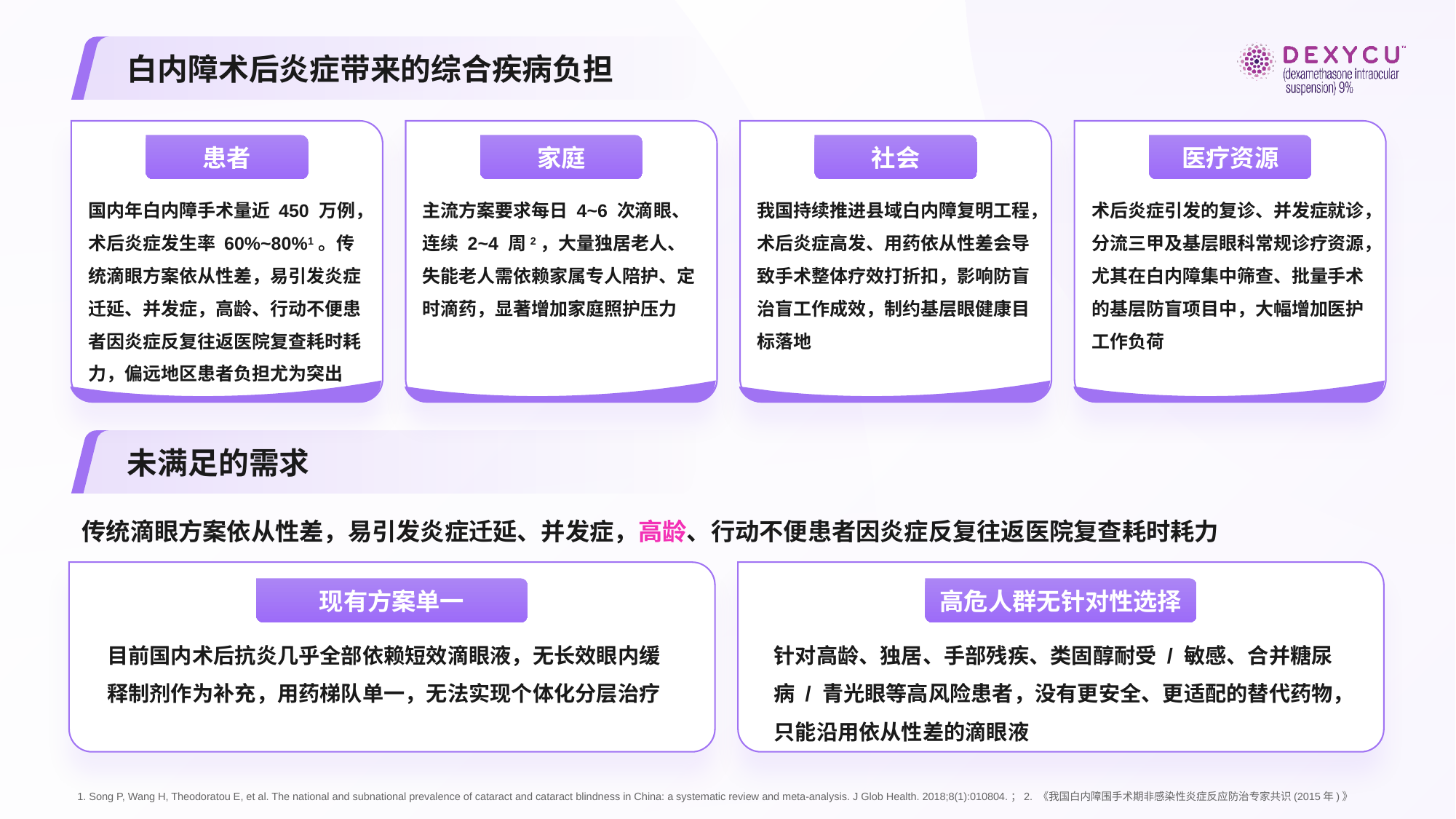

白内障术后炎症带来的综合疾病负担

患者
国内年白内障手术量近 450 万例，术后炎症发生率 60%~80%1。传统滴眼方案依从性差，易引发炎症迁延、并发症，高龄、行动不便患者因炎症反复往返医院复查耗时耗力，偏远地区患者负担尤为突出

家庭
主流方案要求每日 4~6 次滴眼、连续 2~4 周2，大量独居老人、失能老人需依赖家属专人陪护、定时滴药，显著增加家庭照护压力

社会
我国持续推进县域白内障复明工程，术后炎症高发、用药依从性差会导致手术整体疗效打折扣，影响防盲治盲工作成效，制约基层眼健康目标落地

医疗资源
术后炎症引发的复诊、并发症就诊，分流三甲及基层眼科常规诊疗资源，尤其在白内障集中筛查、批量手术的基层防盲项目中，大幅增加医护工作负荷

未满足的需求
传统滴眼方案依从性差，易引发炎症迁延、并发症，高龄、行动不便患者因炎症反复往返医院复查耗时耗力

现有方案单一
高危人群无针对性选择
目前国内术后抗炎几乎全部依赖短效滴眼液，无长效眼内缓释制剂作为补充，用药梯队单一，无法实现个体化分层治疗
针对高龄、独居、手部残疾、类固醇耐受 / 敏感、合并糖尿病 / 青光眼等高风险患者，没有更安全、更适配的替代药物，只能沿用依从性差的滴眼液
1. Song P, Wang H, Theodoratou E, et al. The national and subnational prevalence of cataract and cataract blindness in China: a systematic review and meta-analysis. J Glob Health. 2018;8(1):010804.；2. 《我国白内障围手术期非感染性炎症反应防治专家共识(2015年)》